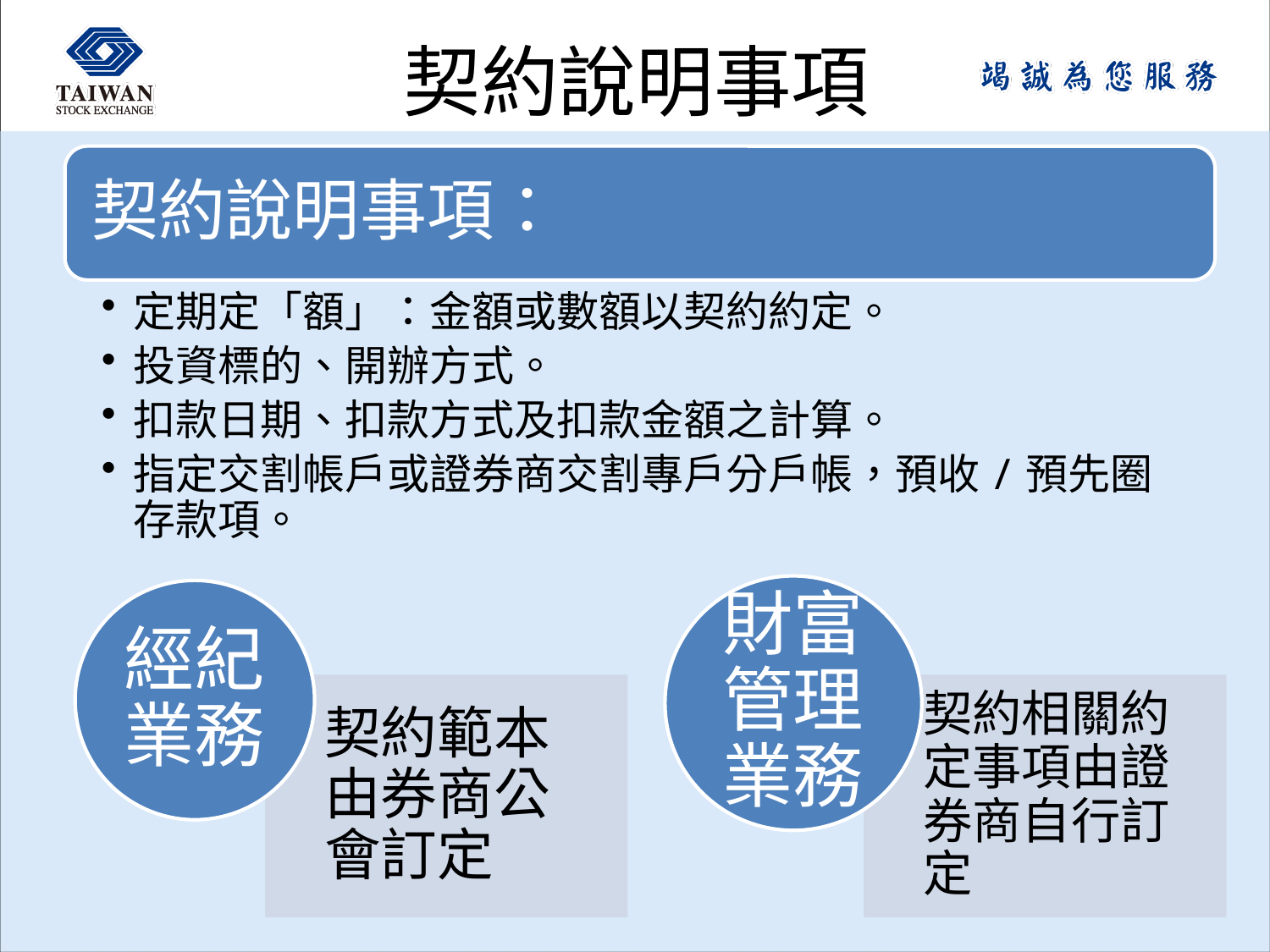

# 契約說明事項
契約說明事項：
定期定「額」：金額或數額以契約約定。
投資標的、開辦方式。
扣款日期、扣款方式及扣款金額之計算。
指定交割帳戶或證券商交割專戶分戶帳，預收/預先圈存款項。
契約範本由券商公會訂定
經紀業務
契約相關約定事項由證券商自行訂定
財富管理業務